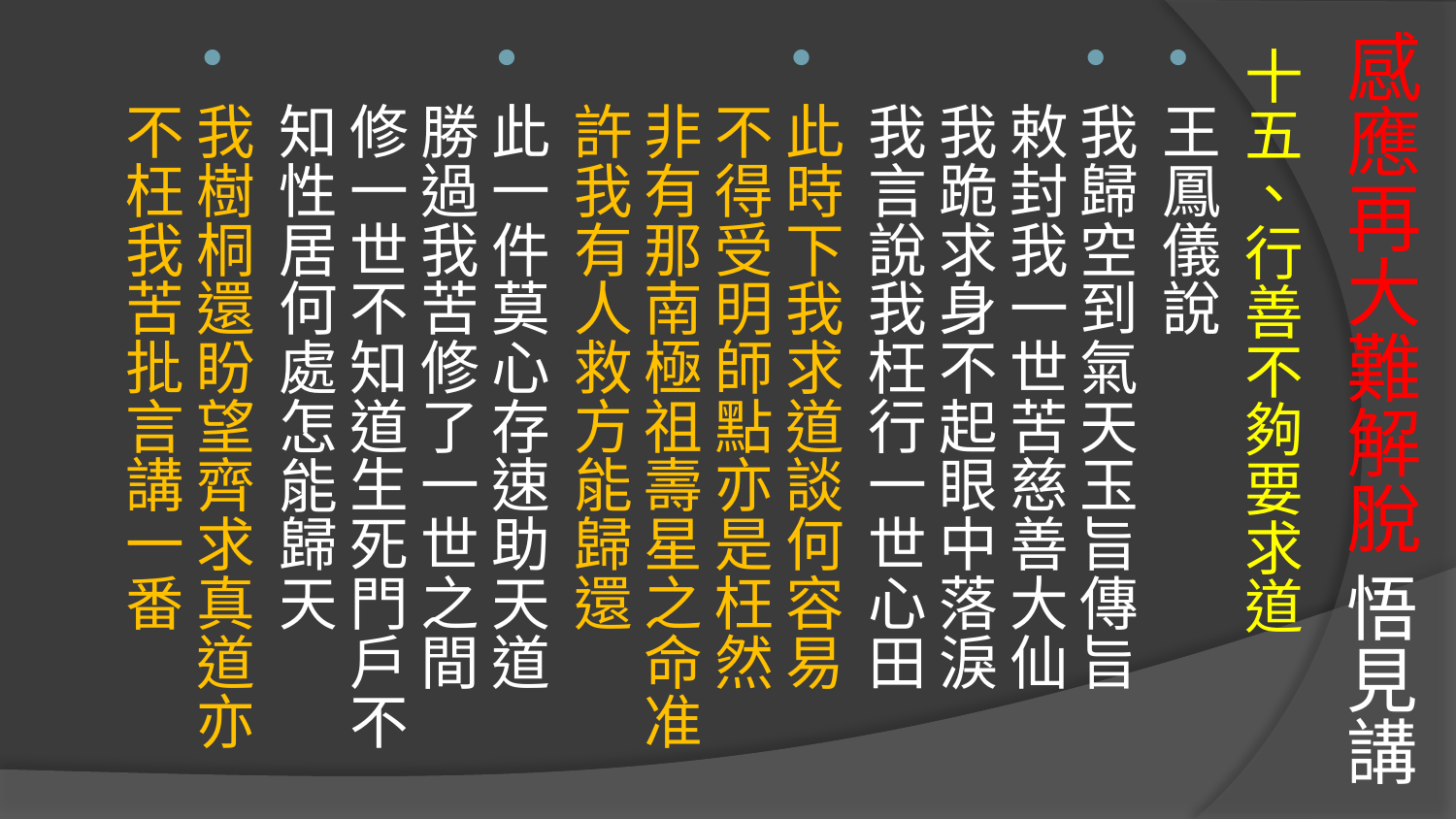

# 感應再大難解脫 悟見講
十五、行善不夠要求道
王鳳儀說
我歸空到氣天玉旨傳旨
敕封我一世苦慈善大仙
我跪求身不起眼中落淚
我言說我枉行一世心田
此時下我求道談何容易
不得受明師點亦是枉然
非有那南極祖壽星之命准許我有人救方能歸還
此一件莫心存速助天道
勝過我苦修了一世之間
修一世不知道生死門戶不知性居何處怎能歸天
我樹桐還盼望齊求真道亦不枉我苦批言講一番